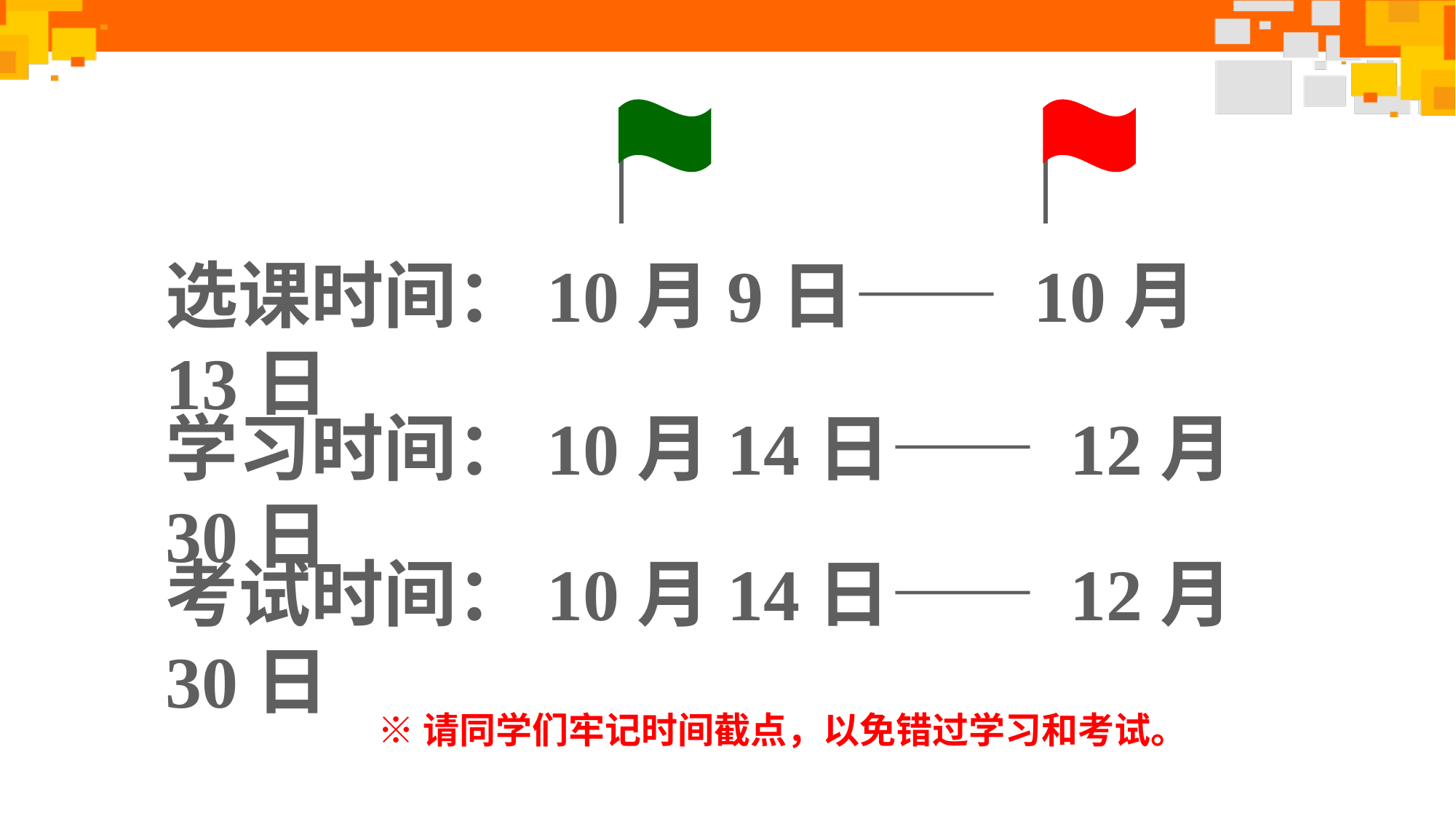

选课时间：10月9日—— 10月13日
学习时间：10月14日—— 12月30日
考试时间：10月14日—— 12月30日
※请同学们牢记时间截点，以免错过学习和考试。